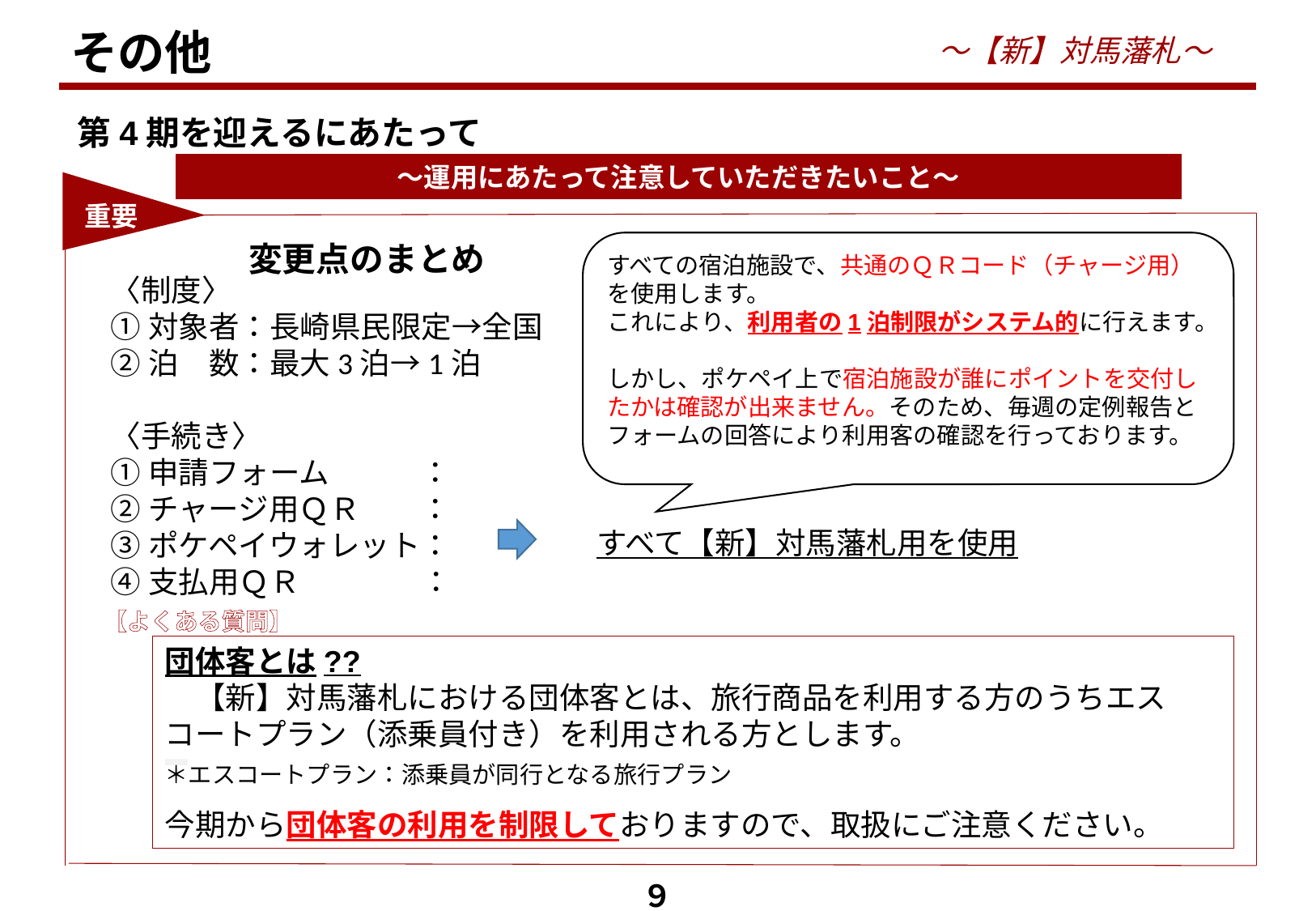

その他
～【新】対馬藩札～
第4期を迎えるにあたって
～運用にあたって注意していただきたいこと～

重要
〈制度〉
①対象者：長崎県民限定→全国
②泊　数：最大3泊→1泊

〈手続き〉
①申請フォーム　　　：
②チャージ用ＱＲ　　：
③ポケペイウォレット：
④支払用ＱＲ　　　　：
変更点のまとめ
すべての宿泊施設で、共通のＱＲコード（チャージ用）を使用します。
これにより、利用者の1泊制限がシステム的に行えます。

しかし、ポケペイ上で宿泊施設が誰にポイントを交付したかは確認が出来ません。そのため、毎週の定例報告とフォームの回答により利用客の確認を行っております。
すべて【新】対馬藩札用を使用

【よくある質問】
団体客とは??
　【新】対馬藩札における団体客とは、旅行商品を利用する方のうちエスコートプラン（添乗員付き）を利用される方とします。

＊エスコートプラン：添乗員が同行となる旅行プラン

今期から団体客の利用を制限しておりますので、取扱にご注意ください。

９